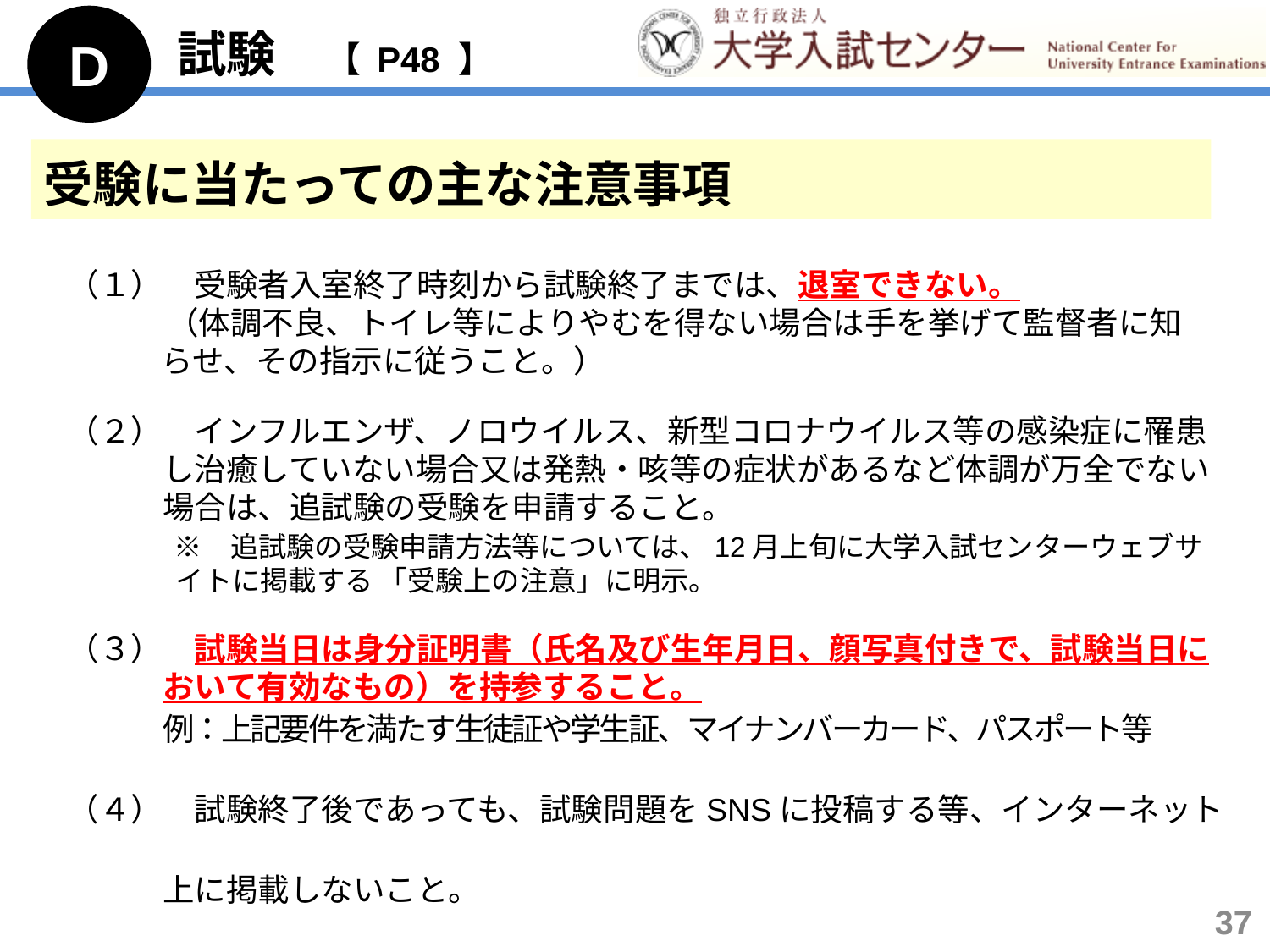

D
試験　【 P48 】
受験に当たっての主な注意事項
（１）　受験者入室終了時刻から試験終了までは、退室できない。
　　     （体調不良、トイレ等によりやむを得ない場合は手を挙げて監督者に知
            らせ、その指示に従うこと。）
（２）　インフルエンザ、ノロウイルス、新型コロナウイルス等の感染症に罹患
　　　し治癒していない場合又は発熱・咳等の症状があるなど体調が万全でない
　　　場合は、追試験の受験を申請すること。
　　      ※　追試験の受験申請方法等については、12月上旬に大学入試センターウェブサ
                イトに掲載する 「受験上の注意」に明示。
（３）　試験当日は身分証明書（氏名及び生年月日、顔写真付きで、試験当日に
　　　おいて有効なもの）を持参すること。
　　　例：上記要件を満たす生徒証や学生証、マイナンバーカード、パスポート等
（４）　試験終了後であっても、試験問題をSNSに投稿する等、インターネット
　　　上に掲載しないこと。

37